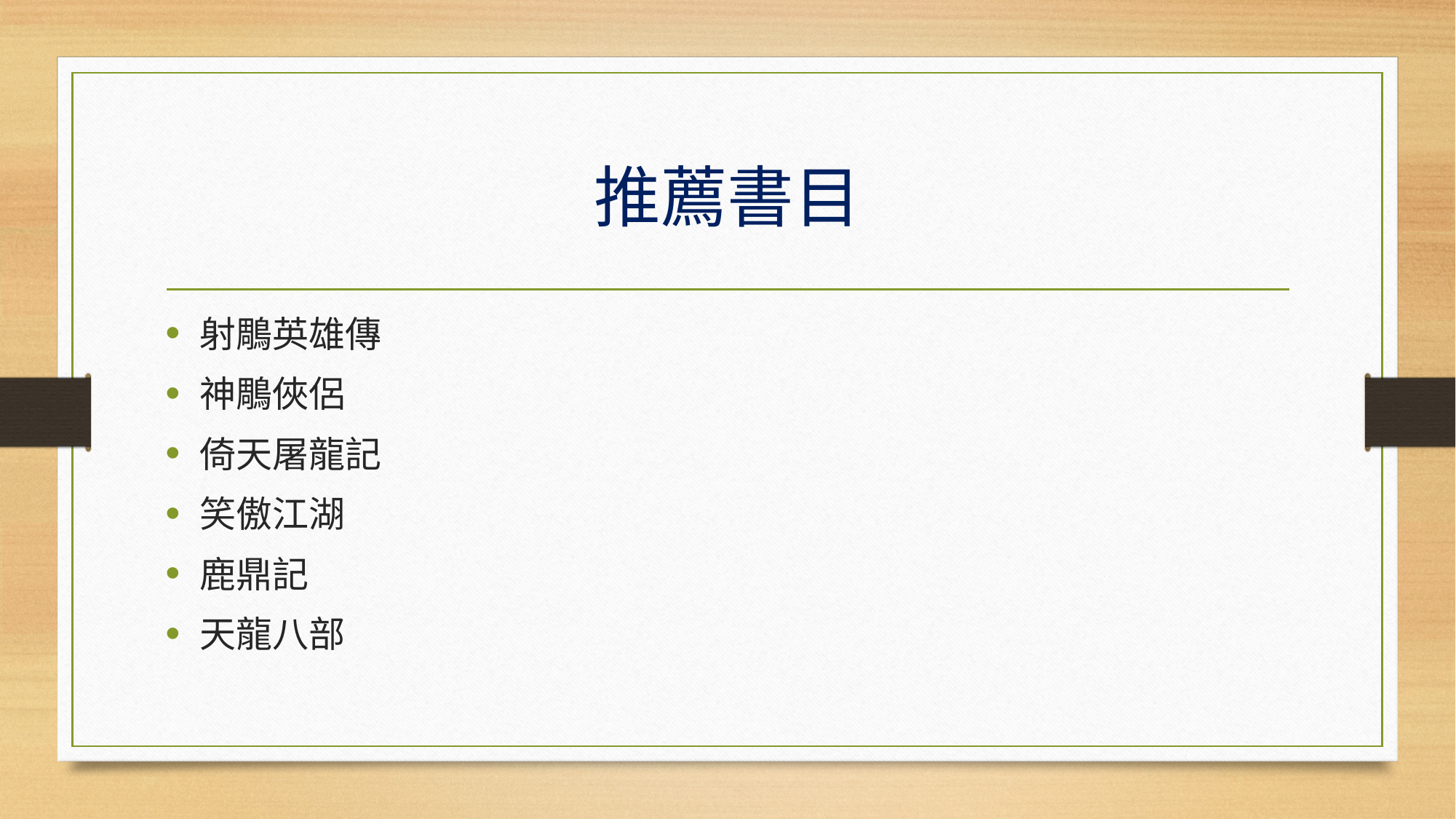

# 推薦書目
射鵰英雄傳
神鵰俠侶
倚天屠龍記
笑傲江湖
鹿鼎記
天龍八部